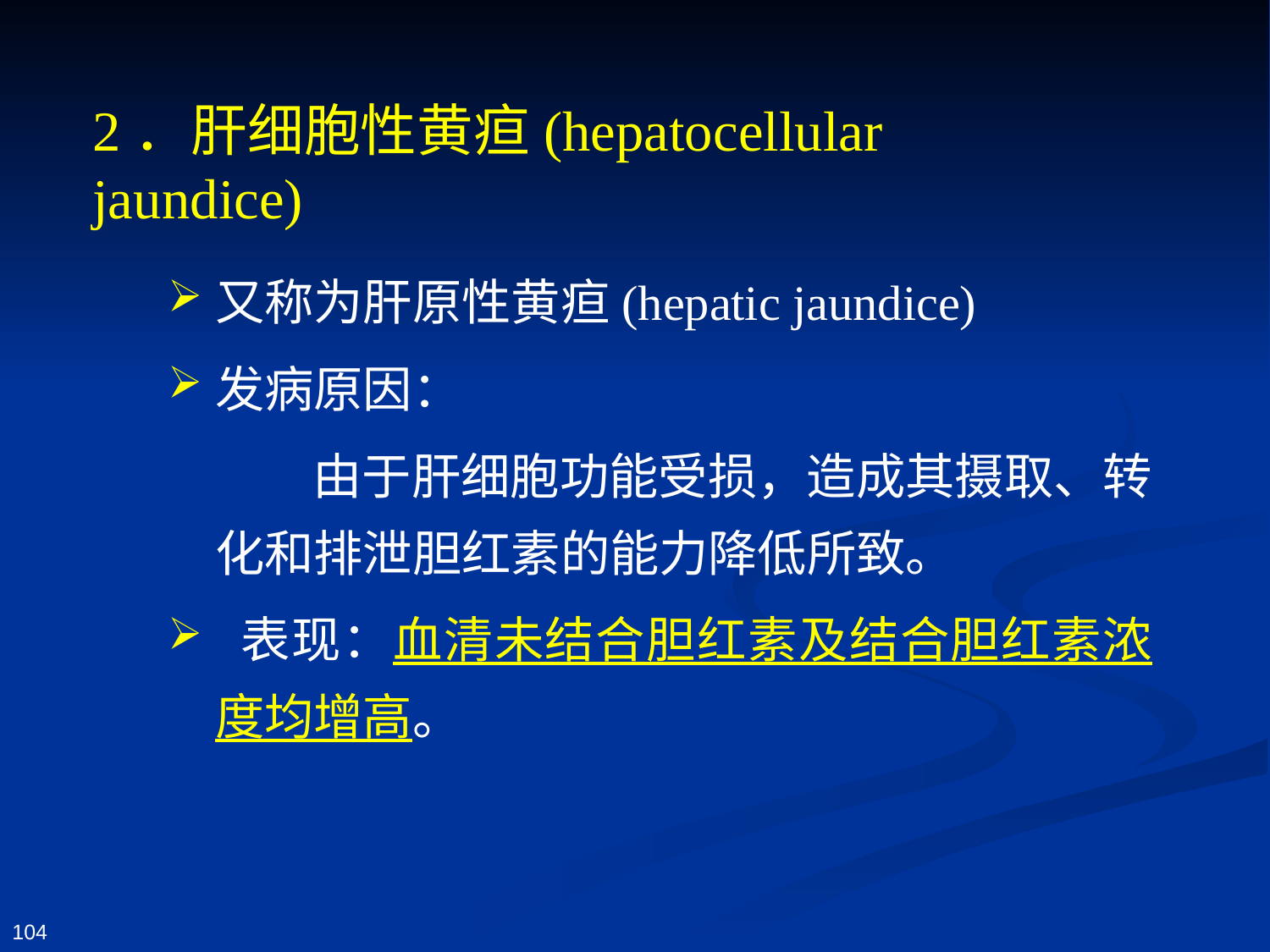

# 2．肝细胞性黄疸(hepatocellular jaundice)
又称为肝原性黄疸(hepatic jaundice)
发病原因：
            由于肝细胞功能受损，造成其摄取、转化和排泄胆红素的能力降低所致。
 表现：血清未结合胆红素及结合胆红素浓度均增高。
104